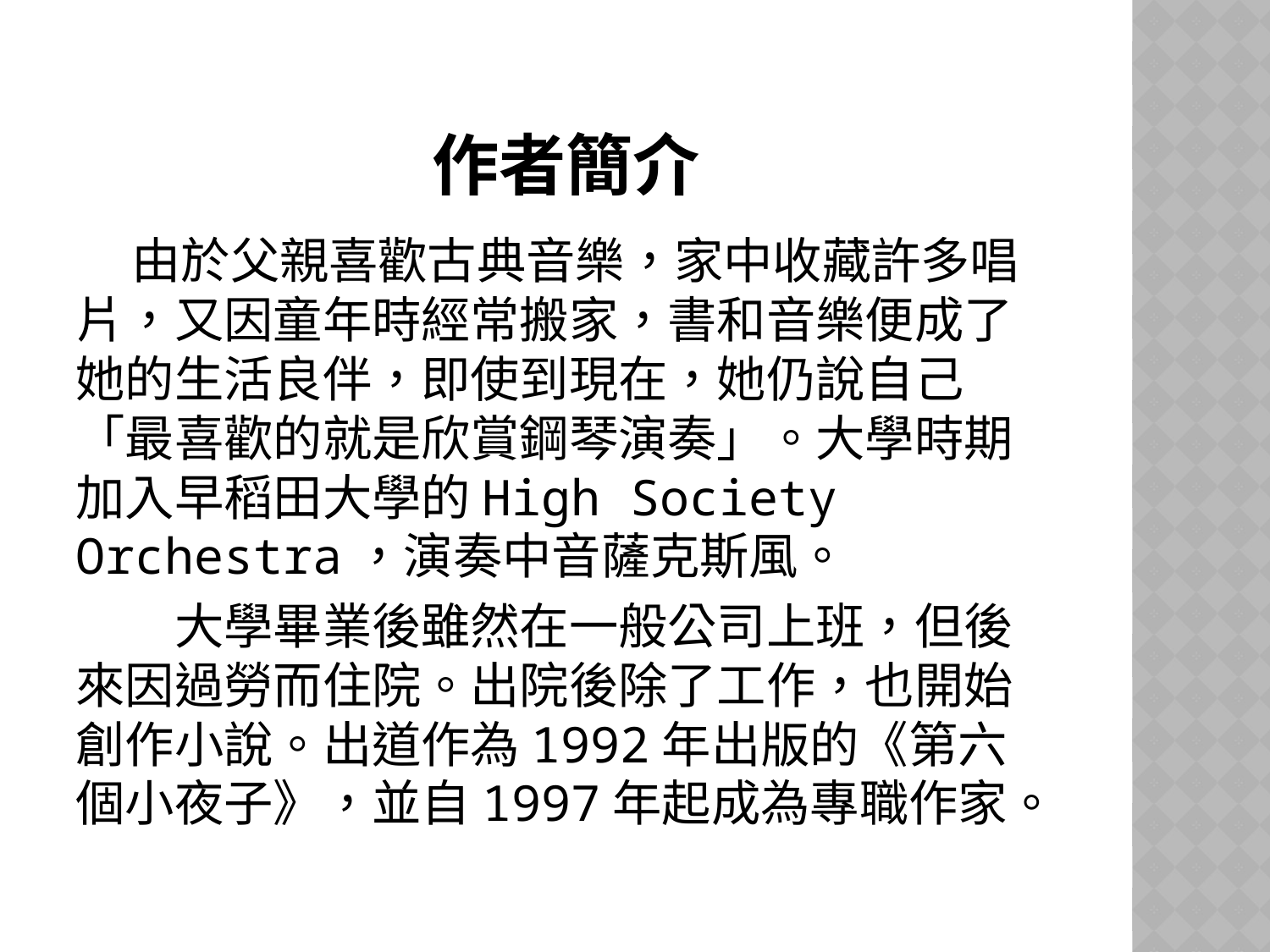

# 作者簡介
    由於父親喜歡古典音樂，家中收藏許多唱片，又因童年時經常搬家，書和音樂便成了她的生活良伴，即使到現在，她仍說自己「最喜歡的就是欣賞鋼琴演奏」。大學時期加入早稻田大學的High Society Orchestra，演奏中音薩克斯風。
　　大學畢業後雖然在一般公司上班，但後來因過勞而住院。出院後除了工作，也開始創作小說。出道作為1992年出版的《第六個小夜子》，並自1997年起成為專職作家。